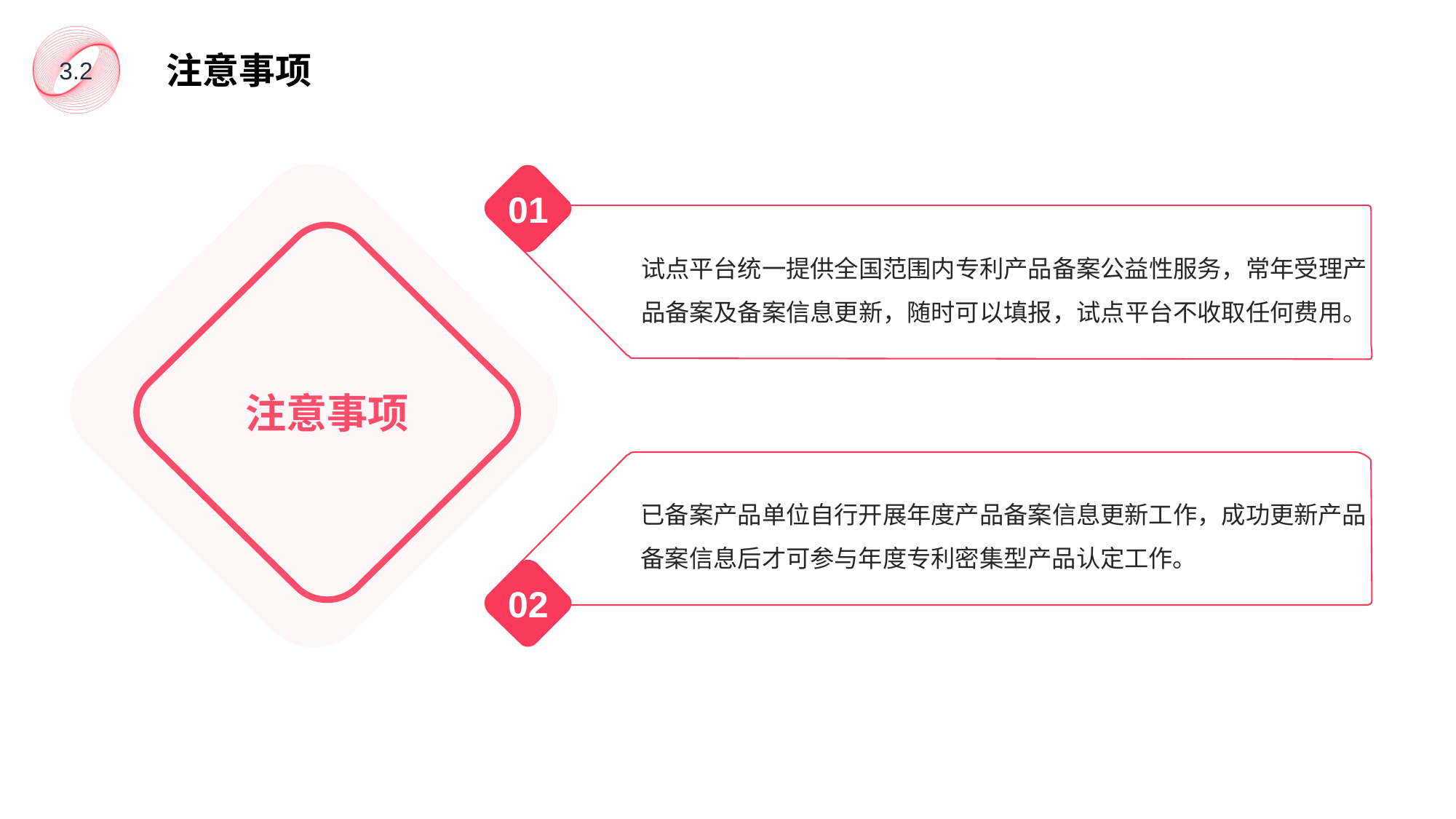

3.2
注意事项

01
试点平台统一提供全国范围内专利产品备案公益性服务，常年受理产品备案及备案信息更新，随时可以填报，试点平台不收取任何费用。
注意事项
已备案产品单位自行开展年度产品备案信息更新工作，成功更新产品备案信息后才可参与年度专利密集型产品认定工作。
02